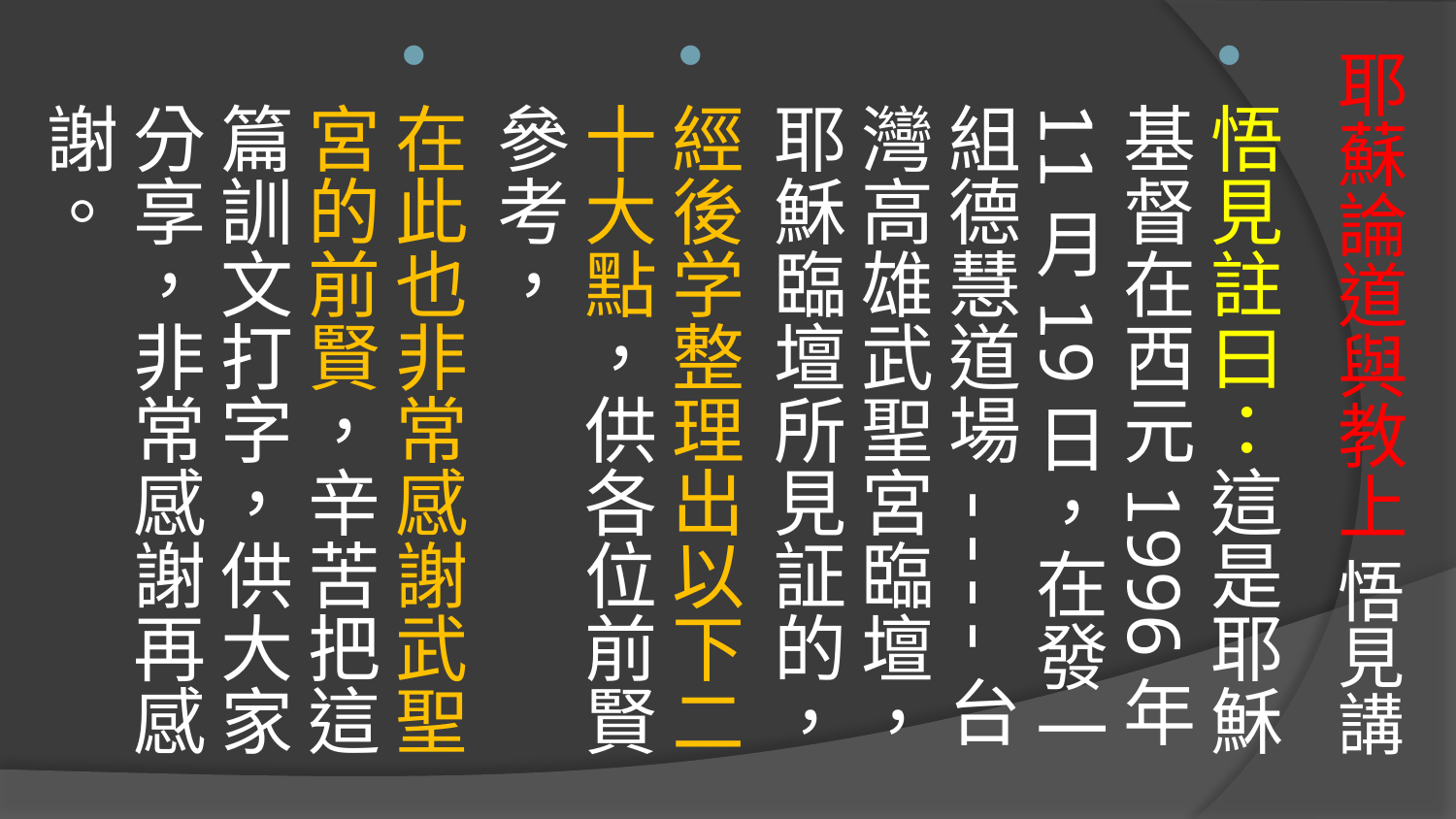

# 耶蘇論道與教上 悟見講
悟見註曰：這是耶穌基督在西元1996年11月19日，在發一組德慧道場----台灣高雄武聖宮臨壇，耶穌臨壇所見証的，
經後学整理出以下二十大點，供各位前賢參考，
在此也非常感謝武聖宮的前賢，辛苦把這篇訓文打字，供大家分享，非常感謝再感謝。